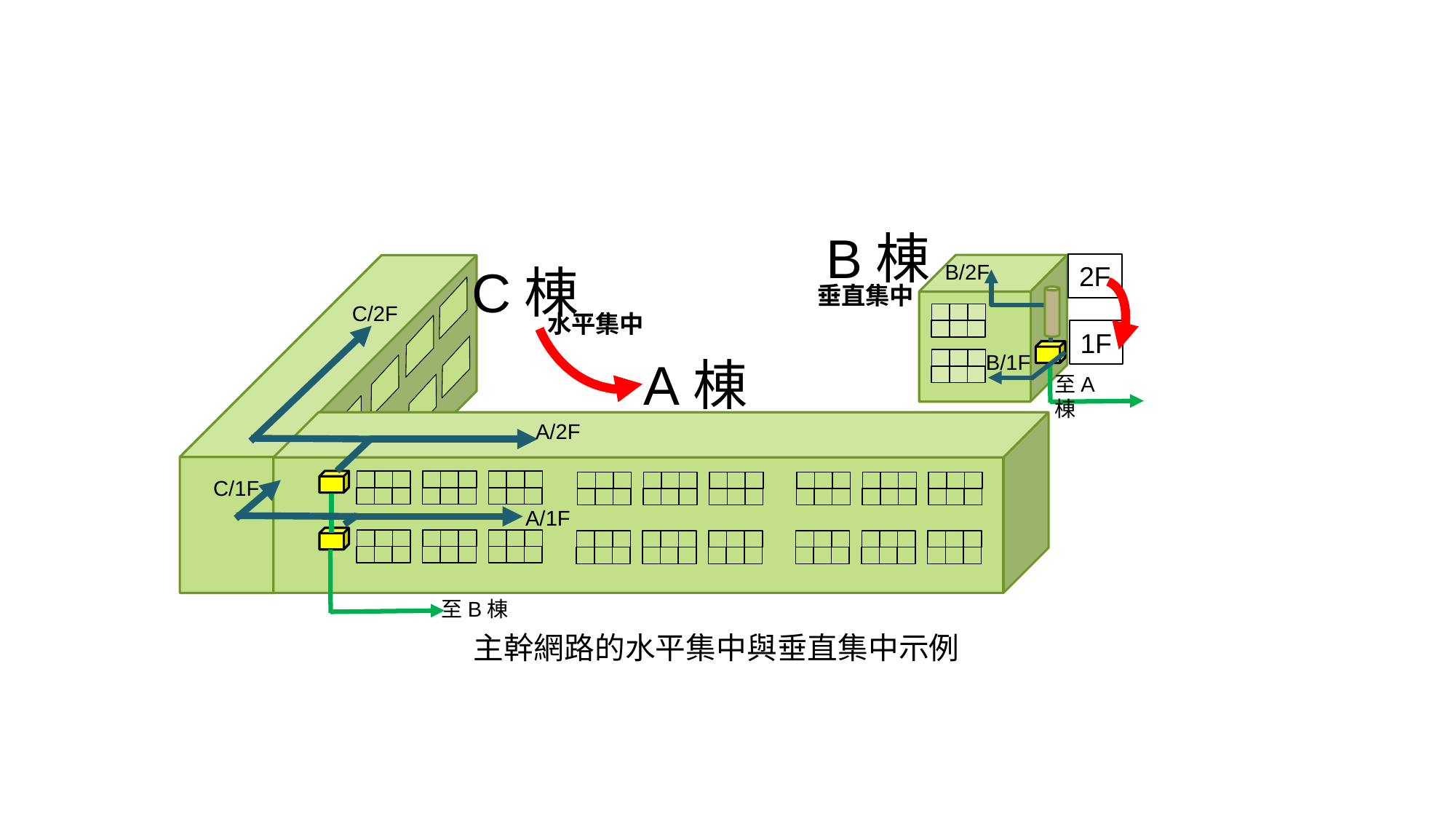

B棟

C棟
B/2F
2F

垂直集中

C/2F
水平集中
1F

B/1F
A棟
至A棟

A/2F
C/1F

A/1F

至B棟
主幹網路的水平集中與垂直集中示例